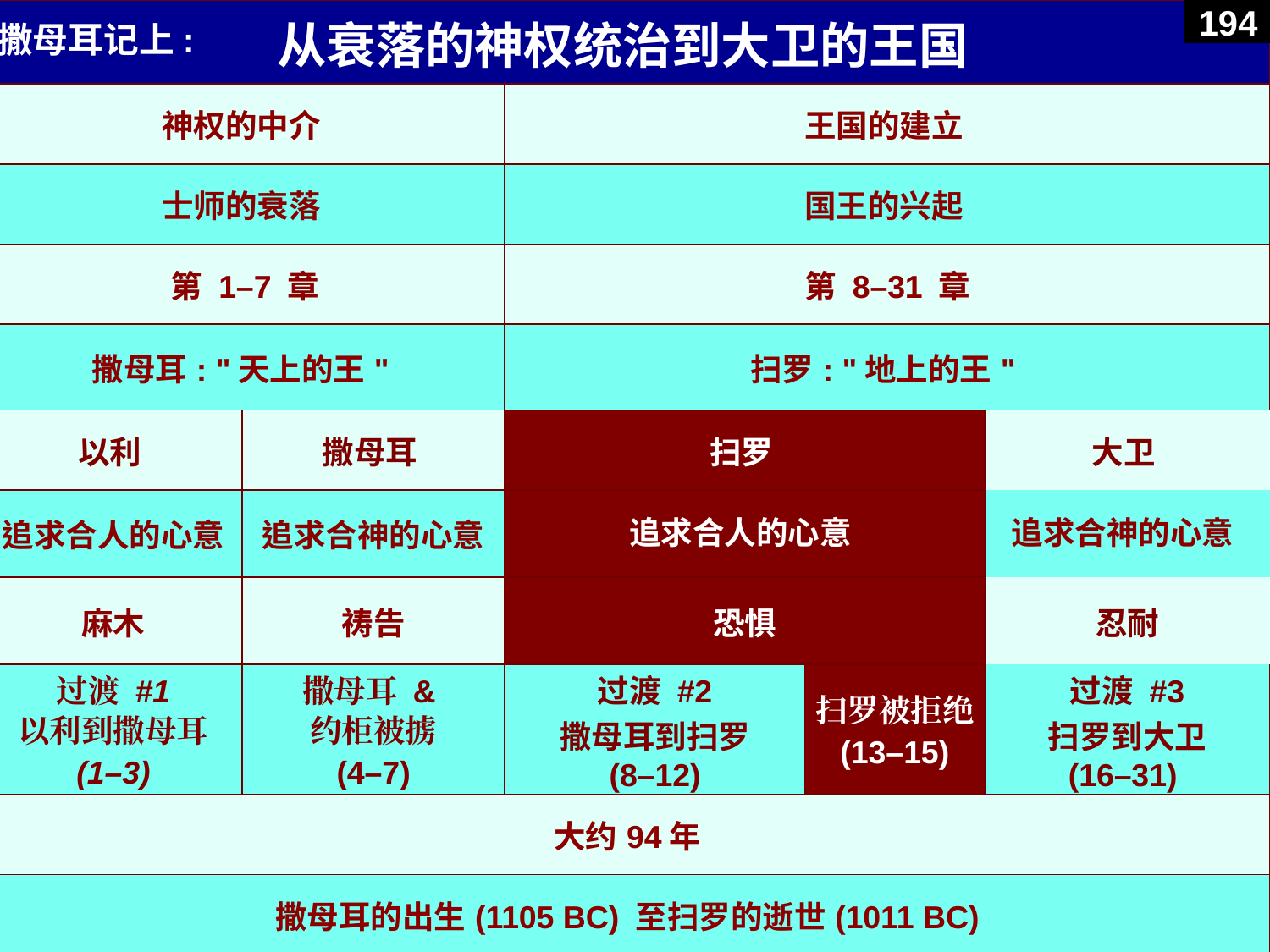

Book Chart
| 从衰落的神权统治到大卫的王国 |  |  |  |  |
| --- | --- | --- | --- | --- |
| 神权的中介 |  | 王国的建立 |  |  |
| 士师的衰落 |  | 国王的兴起 |  |  |
| 第 1–7 章 |  | 第 8–31 章 |  |  |
| 撒母耳: "天上的王" |  | 扫罗: "地上的王" |  |  |
| 以利 | 撒母耳 | 扫罗 |  | 大卫 |
| 追求合人的心意 | 追求合神的心意 | 追求合人的心意 |  | 追求合神的心意 |
| 麻木 | 祷告 | 恐惧 |  | 忍耐 |
| 过渡 #1 以利到撒母耳 (1–3) | 撒母耳 & 约柜被掳 (4–7) | 过渡 #2 撒母耳到扫罗 (8–12) | 扫罗被拒绝 (13–15) | 过渡 #3 扫罗到大卫 (16–31) |
| 大约94年 |  |  |  |  |
| 撒母耳的出生(1105 BC) 至扫罗的逝世(1011 BC) |  |  |  |  |
203
194
撒母耳记上: